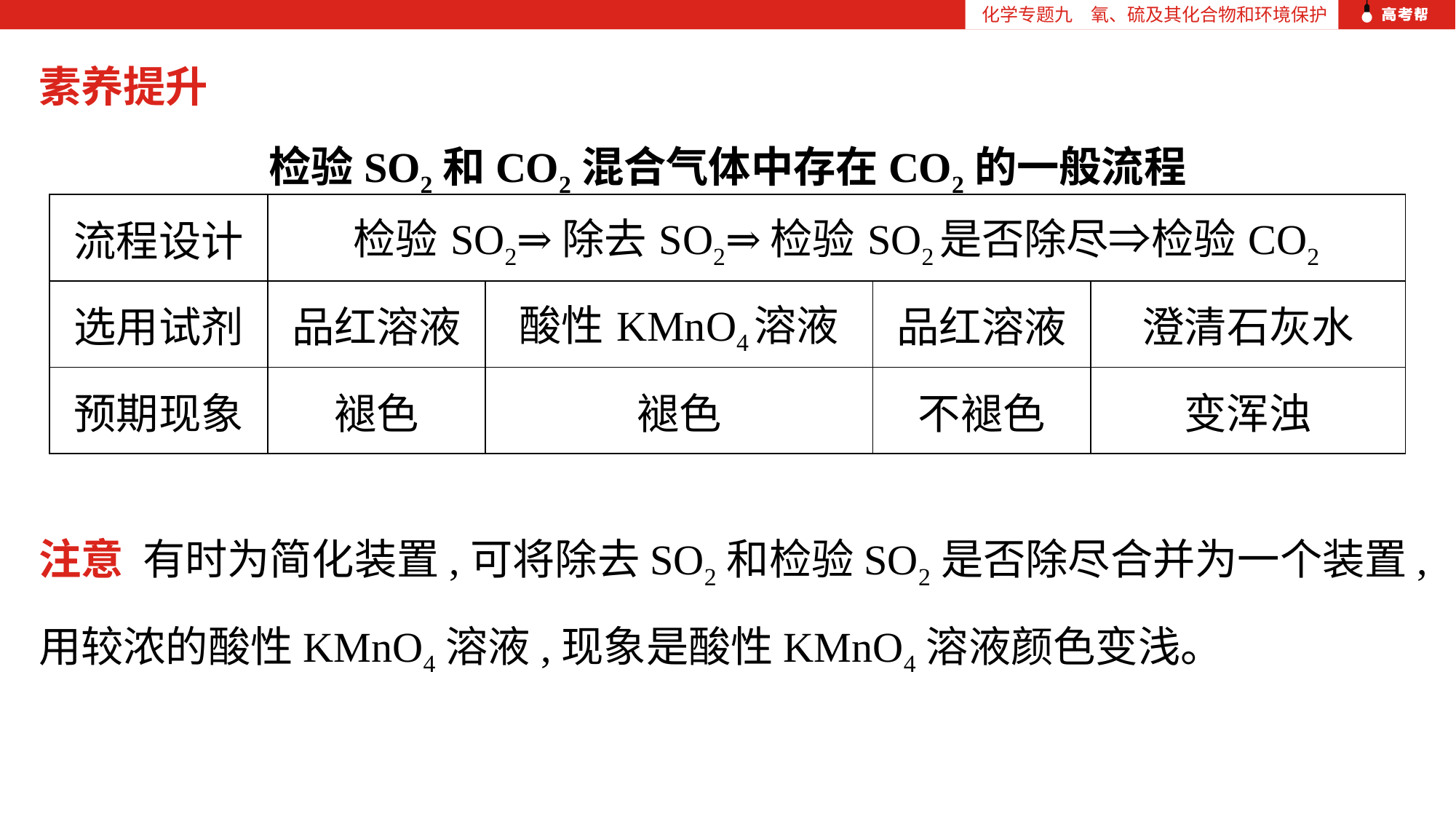

化学专题九　氧、硫及其化合物和环境保护

素养提升
检验SO2和CO2混合气体中存在CO2的一般流程

注意  有时为简化装置,可将除去SO2和检验SO2是否除尽合并为一个装置,用较浓的酸性KMnO4溶液,现象是酸性KMnO4溶液颜色变浅。

| 流程设计 | 检验SO2⇒除去SO2⇒检验SO2是否除尽⇒检验CO2 |  |  |  |
| --- | --- | --- | --- | --- |
| 选用试剂 | 品红溶液 | 酸性KMnO4溶液 | 品红溶液 | 澄清石灰水 |
| 预期现象 | 褪色 | 褪色 | 不褪色 | 变浑浊 |